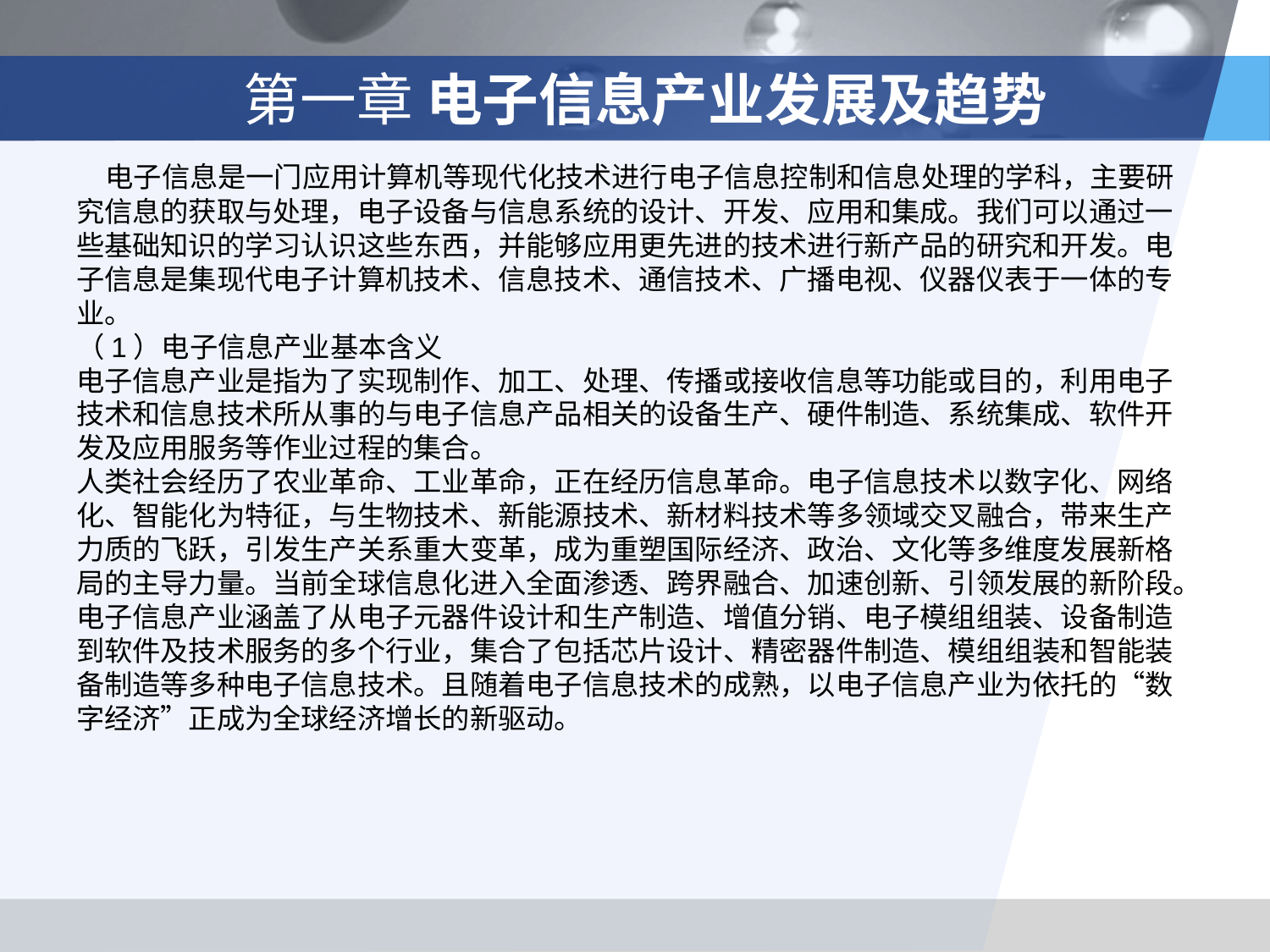

# 第一章 电子信息产业发展及趋势
   电子信息是一门应用计算机等现代化技术进行电子信息控制和信息处理的学科，主要研究信息的获取与处理，电子设备与信息系统的设计、开发、应用和集成。我们可以通过一些基础知识的学习认识这些东西，并能够应用更先进的技术进行新产品的研究和开发。电子信息是集现代电子计算机技术、信息技术、通信技术、广播电视、仪器仪表于一体的专业。
（1）电子信息产业基本含义
电子信息产业是指为了实现制作、加工、处理、传播或接收信息等功能或目的，利用电子技术和信息技术所从事的与电子信息产品相关的设备生产、硬件制造、系统集成、软件开发及应用服务等作业过程的集合。
人类社会经历了农业革命、工业革命，正在经历信息革命。电子信息技术以数字化、网络化、智能化为特征，与生物技术、新能源技术、新材料技术等多领域交叉融合，带来生产力质的飞跃，引发生产关系重大变革，成为重塑国际经济、政治、文化等多维度发展新格局的主导力量。当前全球信息化进入全面渗透、跨界融合、加速创新、引领发展的新阶段。
电子信息产业涵盖了从电子元器件设计和生产制造、增值分销、电子模组组装、设备制造到软件及技术服务的多个行业，集合了包括芯片设计、精密器件制造、模组组装和智能装备制造等多种电子信息技术。且随着电子信息技术的成熟，以电子信息产业为依托的“数字经济”正成为全球经济增长的新驱动。